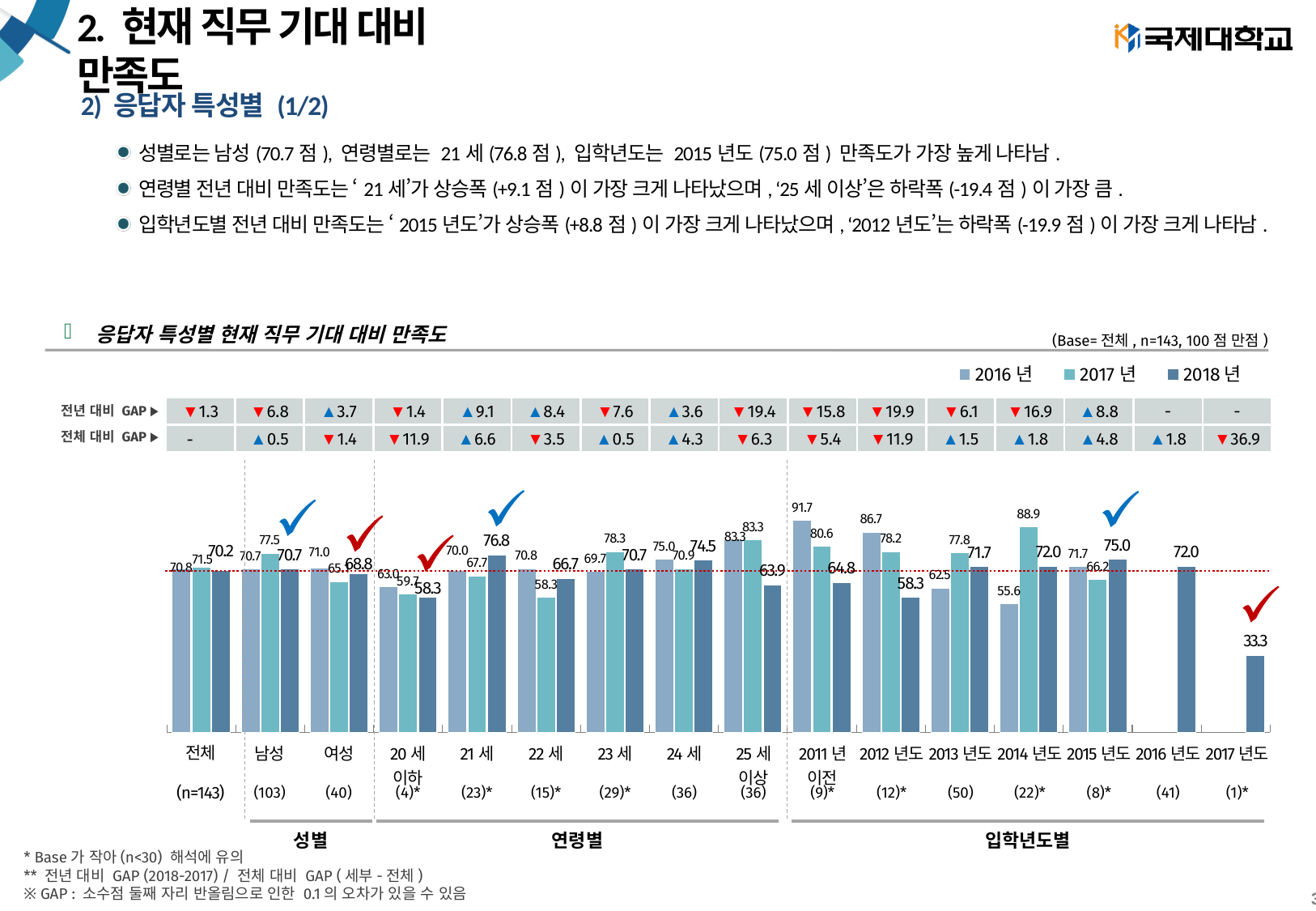

# 2. 현재 직무 기대 대비 만족도
2) 응답자 특성별 (1/2)
성별로는 남성(70.7점), 연령별로는 21세(76.8점), 입학년도는 2015년도(75.0점) 만족도가 가장 높게 나타남.
연령별 전년 대비 만족도는 ‘21세’가 상승폭(+9.1점)이 가장 크게 나타났으며, ‘25세 이상’은 하락폭(-19.4점)이 가장 큼.
입학년도별 전년 대비 만족도는 ‘2015년도’가 상승폭(+8.8점)이 가장 크게 나타났으며, ‘2012년도’는 하락폭(-19.9점)이 가장 크게 나타남.
응답자 특성별 현재 직무 기대 대비 만족도
(Base=전체, n=143, 100점 만점)

### Chart

| Category | 2016년 | 2017년 | 2018년 |
|---|---|---|---|
| 전체 | 70.83332884615382 | 71.47387387387387 | 70.16853146853144 |
| 남성 | 70.66666000000001 | 77.48771929824562 | 70.71844660194174 |
| 여성 | 70.98765185185185 | 65.12592592592593 | 68.75250000000003 |
| 20세 이하 | 62.96296666666667 | 59.725 | 58.325 |
| 21세 | 69.99999333333334 | 67.6787878787879 | 76.81304347826087 |
| 22세 | 70.8333375 | 58.33 | 66.68 |
| 23세 | 69.69696363636363 | 78.26521739130435 | 70.69655172413792 |
| 24세 | 75.0 | 70.85000000000001 | 74.54166666666669 |
| 25세 이상 | 83.33331428571428 | 83.32857142857142 | 63.894444444444424 |
| 2011년 이전 | 91.66665 | 80.55 | 64.8111111111111 |
| 2012년도 | 86.66666000000001 | 78.22307692307693 | 58.341666666666676 |
| 2013년도 | 62.5 | 77.77499999999999 | 71.67200000000001 |
| 2014년도 | 55.55553333333333 | 88.89999999999999 | 71.98181818181818 |
| 2015년도 | 71.66666333333333 | 66.1553846153846 | 75.0 |
| 2016년도 | None | None | 71.95609756097562 |
| 2017년도 | None | None | 33.3 |
| ▼1.3 | ▼6.8 | ▲3.7 | ▼1.4 | ▲9.1 | ▲8.4 | ▼7.6 | ▲3.6 | ▼19.4 | ▼15.8 | ▼19.9 | ▼6.1 | ▼16.9 | ▲8.8 | - | - |
| --- | --- | --- | --- | --- | --- | --- | --- | --- | --- | --- | --- | --- | --- | --- | --- |
| - | ▲0.5 | ▼1.4 | ▼11.9 | ▲6.6 | ▼3.5 | ▲0.5 | ▲4.3 | ▼6.3 | ▼5.4 | ▼11.9 | ▲1.5 | ▲1.8 | ▲4.8 | ▲1.8 | ▼36.9 |
전년 대비 GAP ▶
전체 대비 GAP ▶

| 전체 | 남성 | 여성 | 20세 이하 | 21세 | 22세 | 23세 | 24세 | 25세 이상 | 2011년 이전 | 2012년도 | 2013년도 | 2014년도 | 2015년도 | 2016년도 | 2017년도 |
| --- | --- | --- | --- | --- | --- | --- | --- | --- | --- | --- | --- | --- | --- | --- | --- |
| (n=143) | (103) | (40) | (4)\* | (23)\* | (15)\* | (29)\* | (36) | (36) | (9)\* | (12)\* | (50) | (22)\* | (8)\* | (41) | (1)\* |
| 성별 |
| --- |
| 연령별 |
| --- |
| 입학년도별 |
| --- |
* Base가 작아(n<30) 해석에 유의
** 전년 대비 GAP (2018-2017) / 전체 대비 GAP (세부-전체)
※ GAP : 소수점 둘째 자리 반올림으로 인한 0.1의 오차가 있을 수 있음